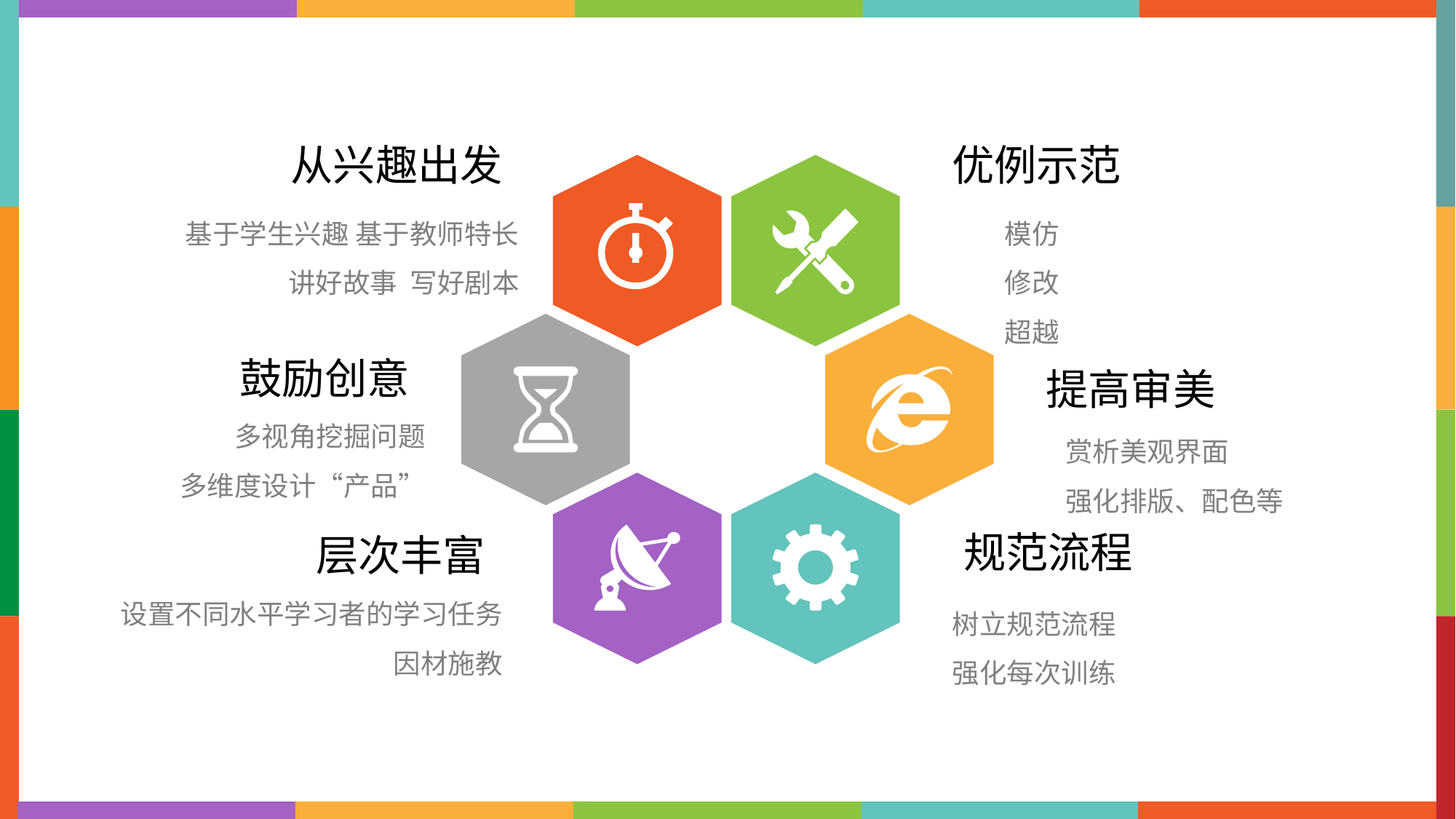

从兴趣出发
优例示范

模仿
修改
超越
基于学生兴趣 基于教师特长
讲好故事  写好剧本

鼓励创意
提高审美

多视角挖掘问题
多维度设计“产品”
赏析美观界面
强化排版、配色等

规范流程
层次丰富

设置不同水平学习者的学习任务
因材施教
树立规范流程
强化每次训练